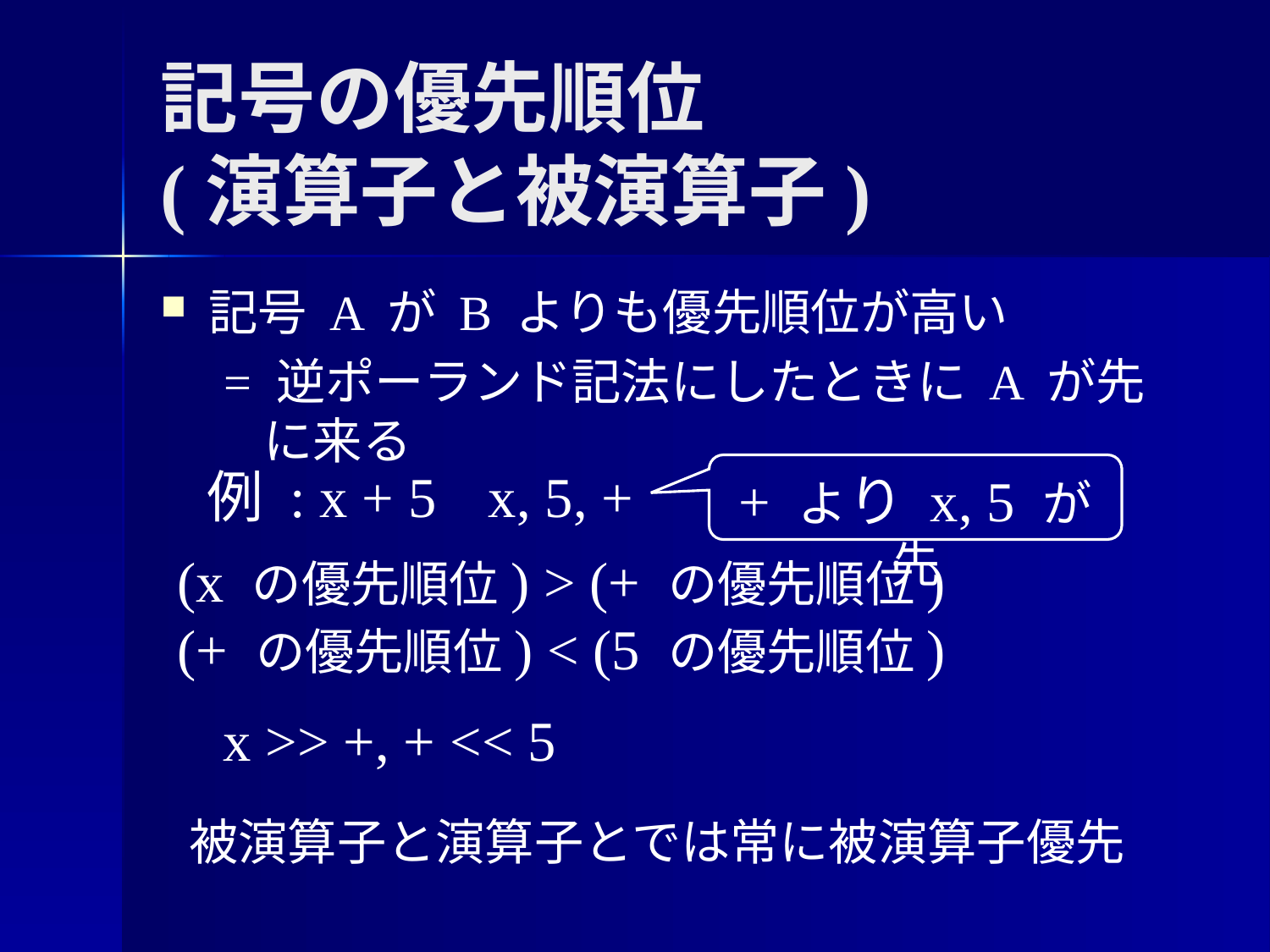

# 記号の優先順位 (演算子と被演算子)
記号 A が B よりも優先順位が高い
= 逆ポーランド記法にしたときに A が先に来る
例 : x + 5
x, 5, +
+ より x, 5 が先
(x の優先順位) > (+ の優先順位)
(+ の優先順位) < (5 の優先順位)
x >> +, + << 5
被演算子と演算子とでは常に被演算子優先